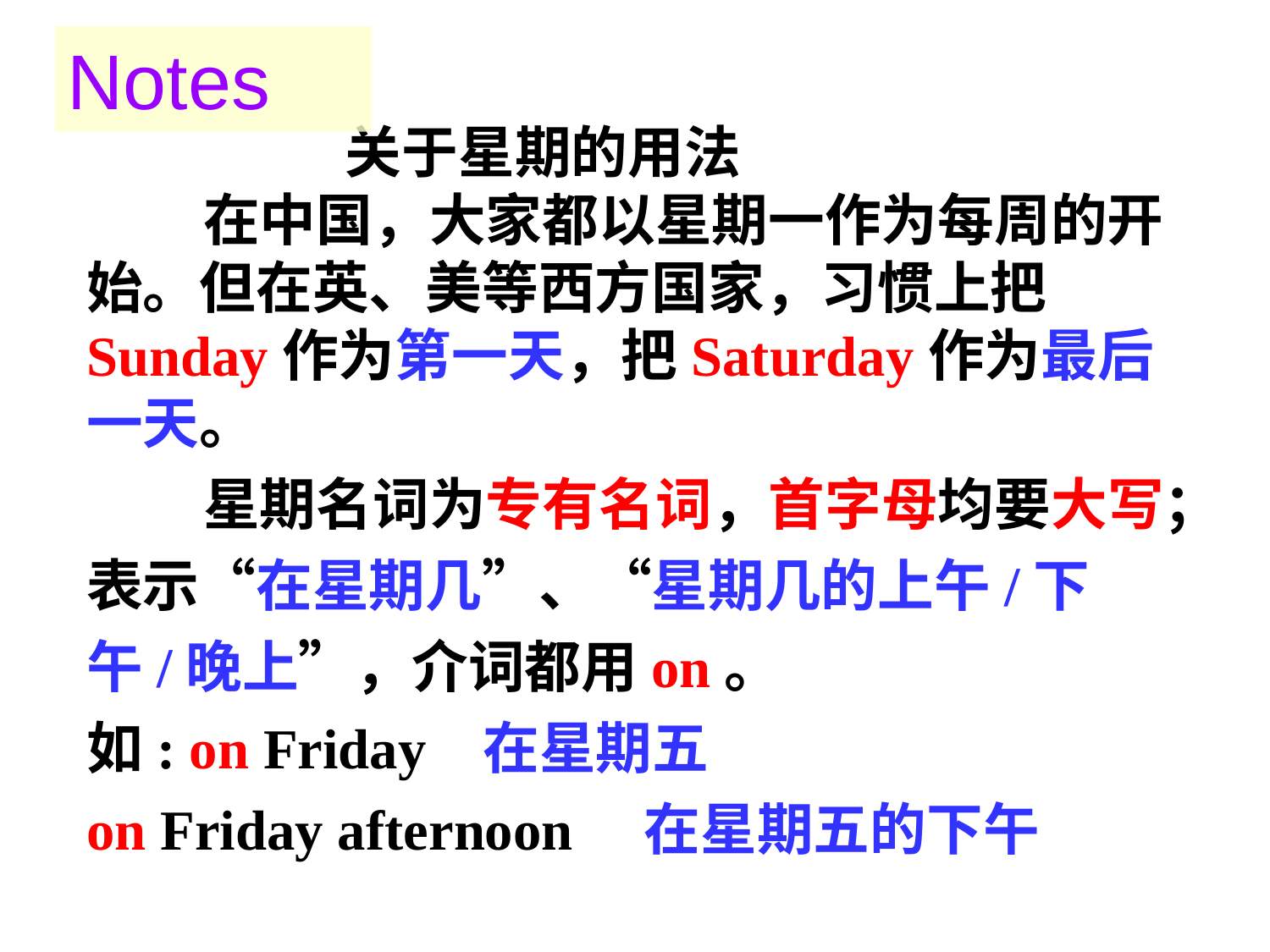

Notes
                   关于星期的用法
        在中国，大家都以星期一作为每周的开始。但在英、美等西方国家，习惯上把Sunday作为第一天，把Saturday作为最后一天。
        星期名词为专有名词，首字母均要大写；表示“在星期几”、“星期几的上午/下午/晚上”，介词都用on。
如: on Friday   在星期五
on Friday afternoon    在星期五的下午